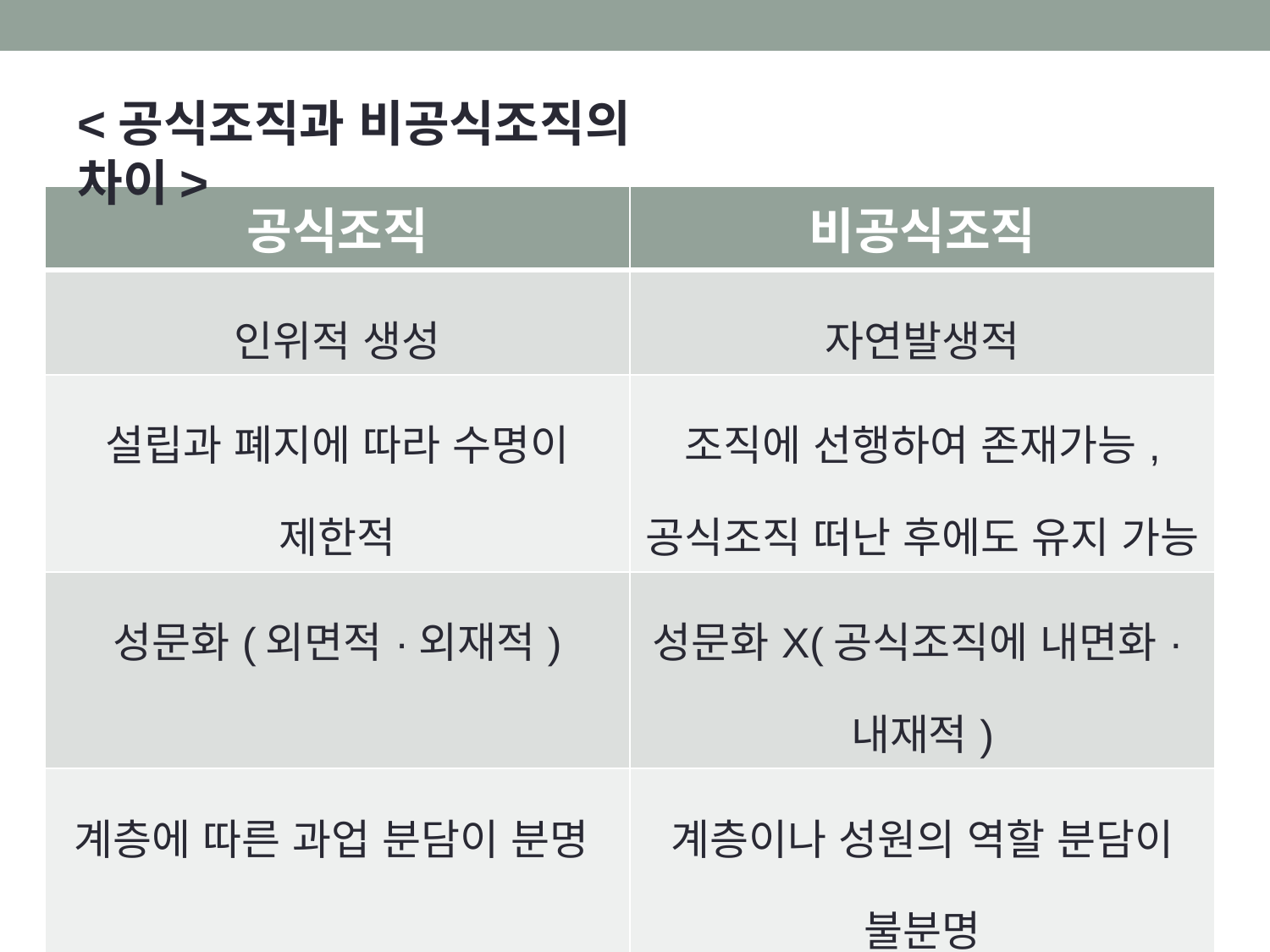

<공식조직과 비공식조직의 차이>
| 공식조직 | 비공식조직 |
| --- | --- |
| 인위적 생성 | 자연발생적 |
| 설립과 폐지에 따라 수명이 제한적 | 조직에 선행하여 존재가능, 공식조직 떠난 후에도 유지 가능 |
| 성문화(외면적·외재적) | 성문화X(공식조직에 내면화·내재적) |
| 계층에 따른 과업 분담이 분명 | 계층이나 성원의 역할 분담이 불분명 |
| 조직 전체 성원으로 구성 | 조직 성원의 일부로서 구성 |
| 합리성, 능률의 논리에 따라 구성·운영 | 비합리적 감정의 논리에 따라 형성·운영 |